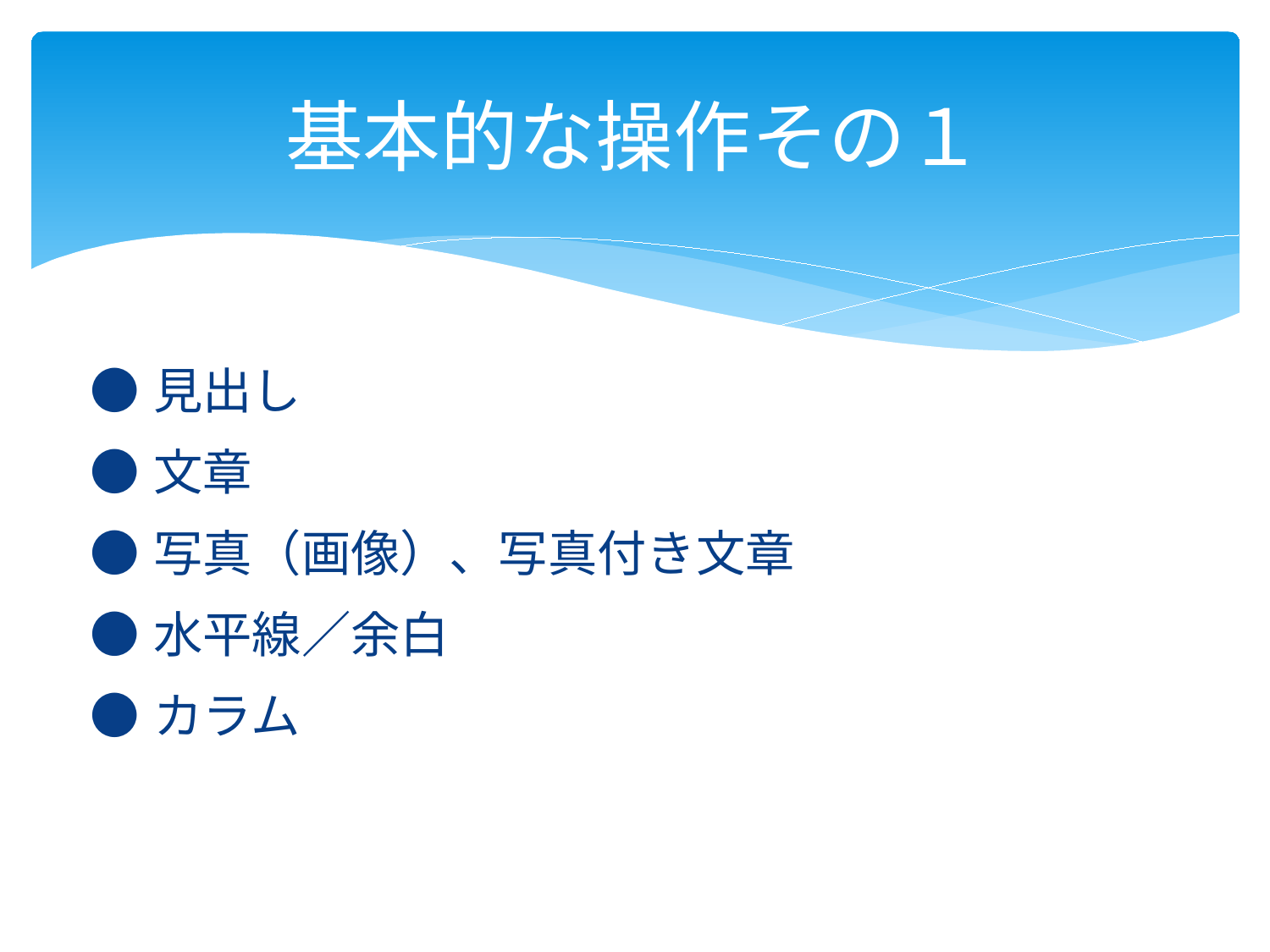

# 基本的な操作その１
●見出し
●文章
●写真（画像）、写真付き文章
●水平線／余白
●カラム